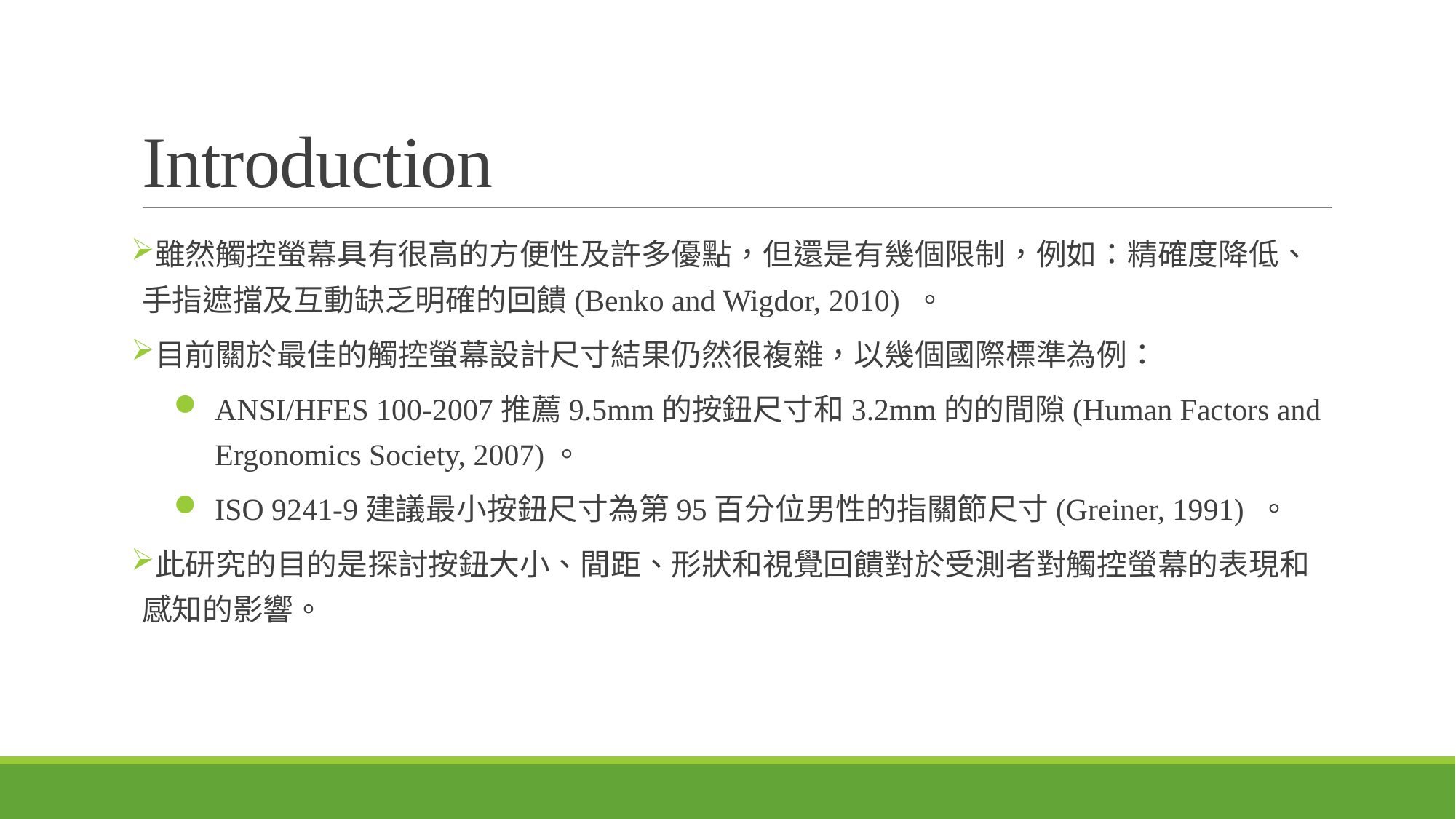

# Introduction
雖然觸控螢幕具有很高的方便性及許多優點，但還是有幾個限制，例如：精確度降低、手指遮擋及互動缺乏明確的回饋(Benko and Wigdor, 2010) 。
目前關於最佳的觸控螢幕設計尺寸結果仍然很複雜，以幾個國際標準為例：
ANSI/HFES 100-2007推薦9.5mm的按鈕尺寸和3.2mm的的間隙(Human Factors and Ergonomics Society, 2007)。
ISO 9241-9建議最小按鈕尺寸為第95百分位男性的指關節尺寸(Greiner, 1991) 。
此研究的目的是探討按鈕大小、間距、形狀和視覺回饋對於受測者對觸控螢幕的表現和感知的影響。